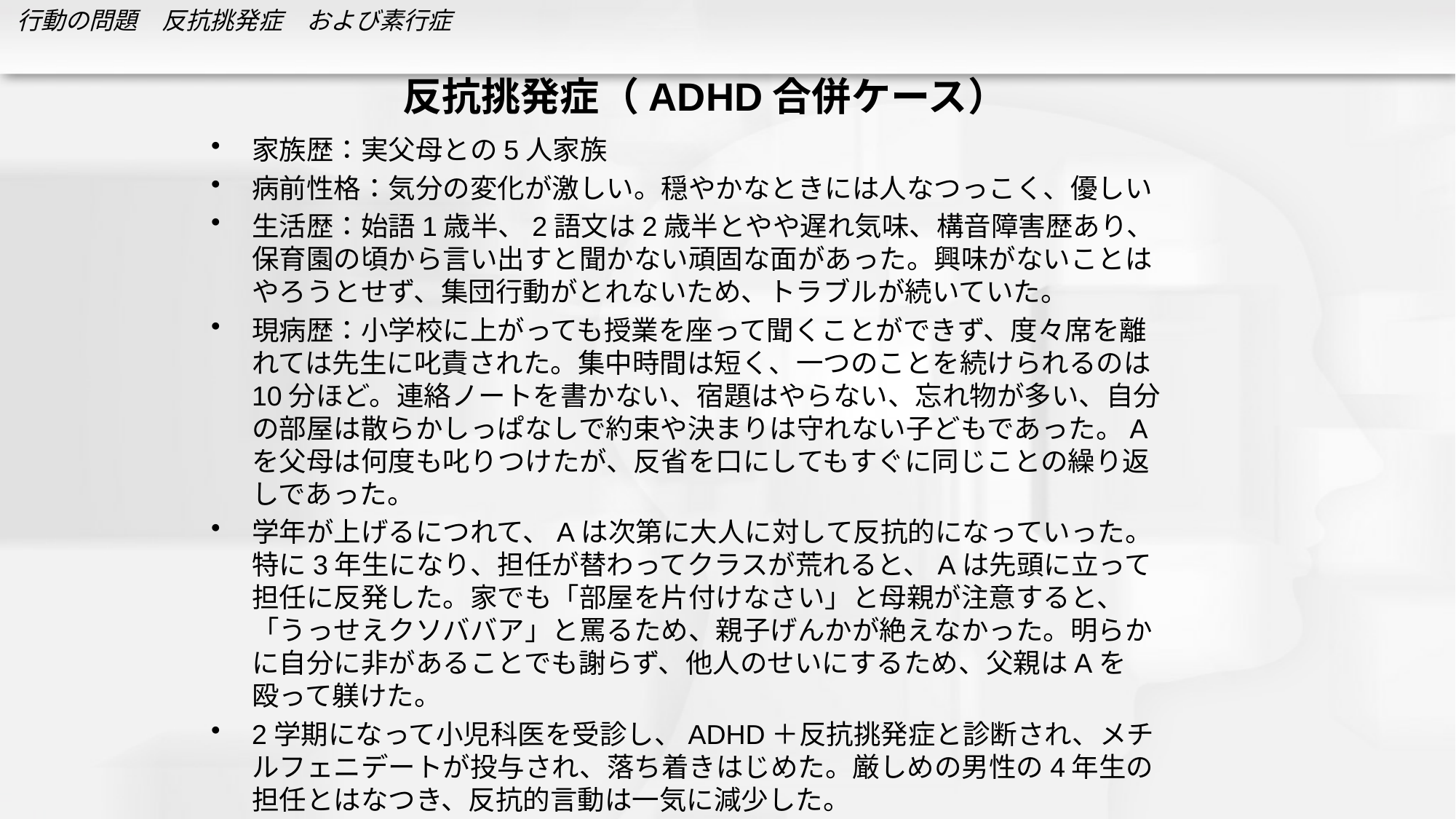

# 反抗挑発症（ADHD合併ケース）
家族歴：実父母との5人家族
病前性格：気分の変化が激しい。穏やかなときには人なつっこく、優しい
生活歴：始語1歳半、2語文は2歳半とやや遅れ気味、構音障害歴あり、保育園の頃から言い出すと聞かない頑固な面があった。興味がないことはやろうとせず、集団行動がとれないため、トラブルが続いていた。
現病歴：小学校に上がっても授業を座って聞くことができず、度々席を離れては先生に叱責された。集中時間は短く、一つのことを続けられるのは10分ほど。連絡ノートを書かない、宿題はやらない、忘れ物が多い、自分の部屋は散らかしっぱなしで約束や決まりは守れない子どもであった。Aを父母は何度も叱りつけたが、反省を口にしてもすぐに同じことの繰り返しであった。
学年が上げるにつれて、Aは次第に大人に対して反抗的になっていった。特に3年生になり、担任が替わってクラスが荒れると、Aは先頭に立って担任に反発した。家でも「部屋を片付けなさい」と母親が注意すると、「うっせえクソババア」と罵るため、親子げんかが絶えなかった。明らかに自分に非があることでも謝らず、他人のせいにするため、父親はAを殴って躾けた。
2学期になって小児科医を受診し、ADHD＋反抗挑発症と診断され、メチルフェニデートが投与され、落ち着きはじめた。厳しめの男性の4年生の担任とはなつき、反抗的言動は一気に減少した。